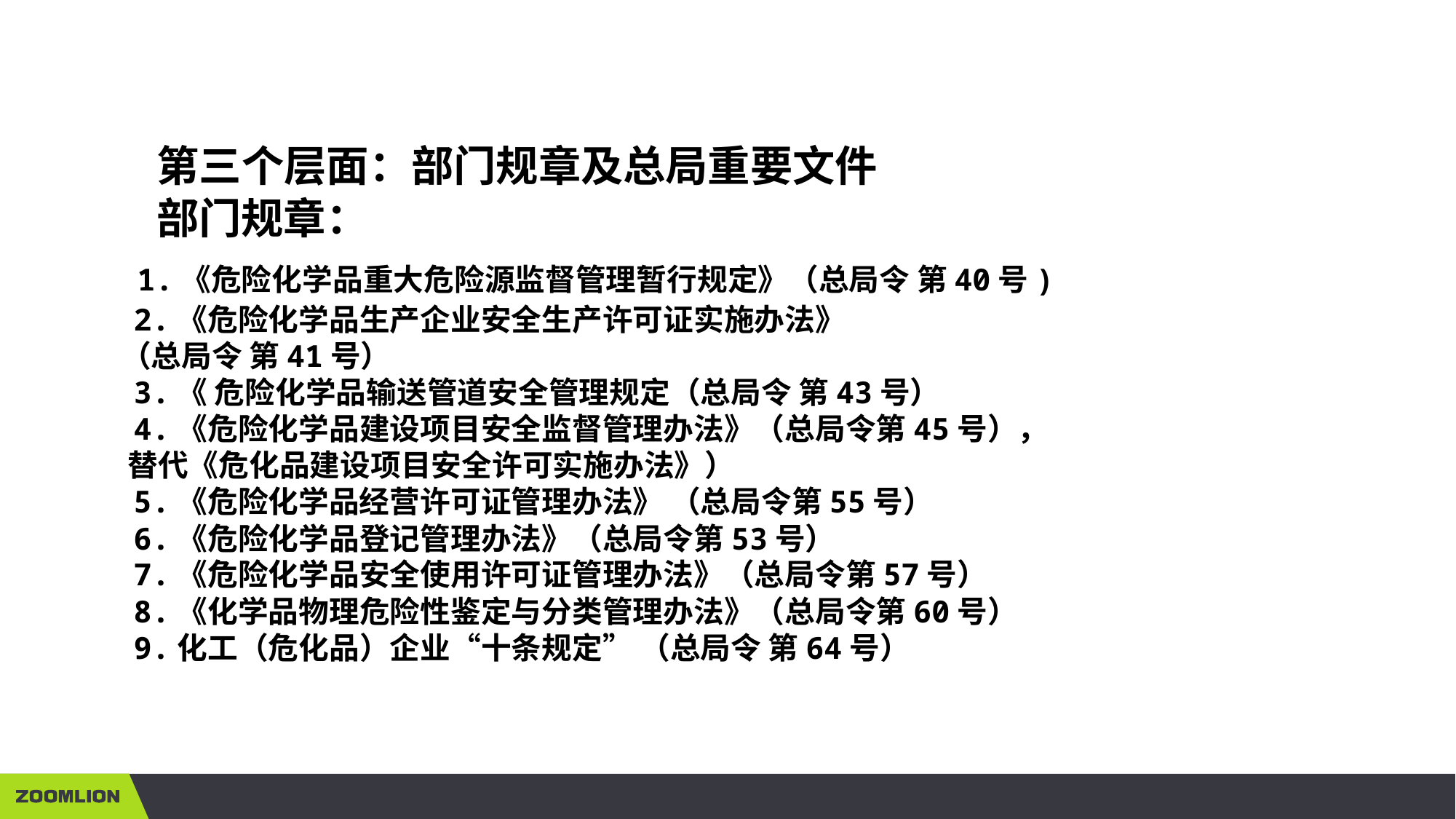

第三个层面：部门规章及总局重要文件
       部门规章：
  1.《危险化学品重大危险源监督管理暂行规定》（总局令 第40号)
   2.《危险化学品生产企业安全生产许可证实施办法》
     （总局令 第41号）
   3.《 危险化学品输送管道安全管理规定（总局令 第43号）
   4.《危险化学品建设项目安全监督管理办法》（总局令第45号），
      替代《危化品建设项目安全许可实施办法》）
   5.《危险化学品经营许可证管理办法》 （总局令第55号）
   6.《危险化学品登记管理办法》（总局令第53号）
   7.《危险化学品安全使用许可证管理办法》（总局令第57号）
   8.《化学品物理危险性鉴定与分类管理办法》（总局令第60号）
   9.化工（危化品）企业“十条规定” （总局令 第64号）